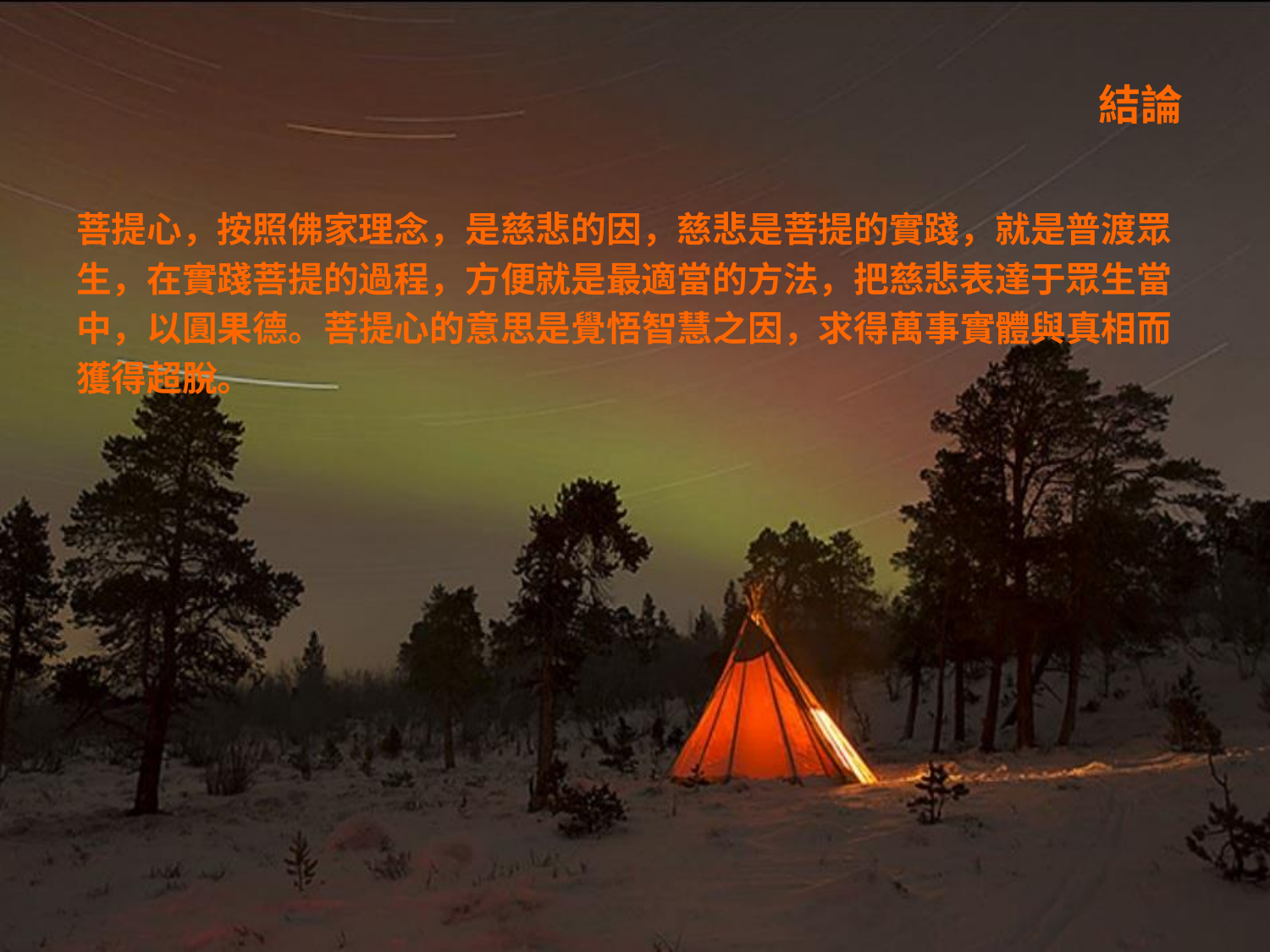

# 結論
菩提心，按照佛家理念，是慈悲的因，慈悲是菩提的實踐，就是普渡眾
生，在實踐菩提的過程，方便就是最適當的方法，把慈悲表達于眾生當
中，以圓果德。菩提心的意思是覺悟智慧之因，求得萬事實體與真相而
獲得超脫。